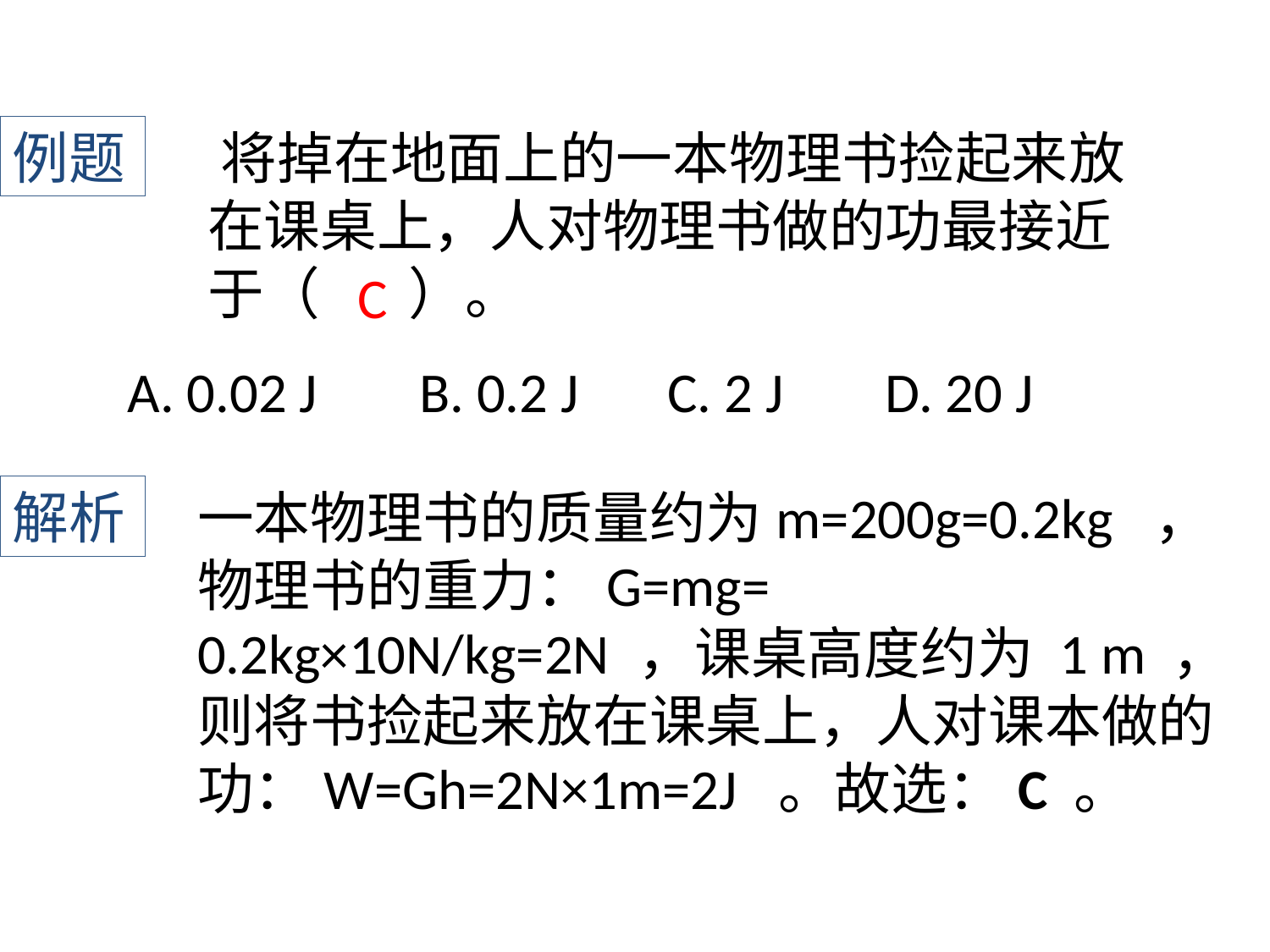

例题
﻿将掉在地面上的一本物理书捡起来放在课桌上，人对物理书做的功最接近于（       ）。
C
A. 0.02 J        B. 0.2 J       C. 2 J        D. 20 J
解析
一本物理书的质量约为m=200g=0.2kg ﻿﻿﻿﻿﻿﻿﻿﻿﻿﻿﻿﻿﻿﻿﻿﻿﻿﻿﻿﻿﻿﻿﻿﻿﻿﻿ ，物理书的重力：G=mg= 0.2kg×10N/kg=2N﻿﻿﻿﻿﻿﻿﻿﻿﻿﻿﻿﻿﻿﻿﻿﻿﻿﻿﻿﻿﻿﻿﻿﻿﻿﻿ ，课桌高度约为 1 m ，则将书捡起来放在课桌上，人对课本做的功：W=Gh=2N×1m=2J ﻿﻿﻿﻿﻿﻿﻿﻿﻿﻿﻿﻿﻿﻿﻿﻿﻿﻿﻿﻿﻿﻿﻿﻿ 。故选：C 。